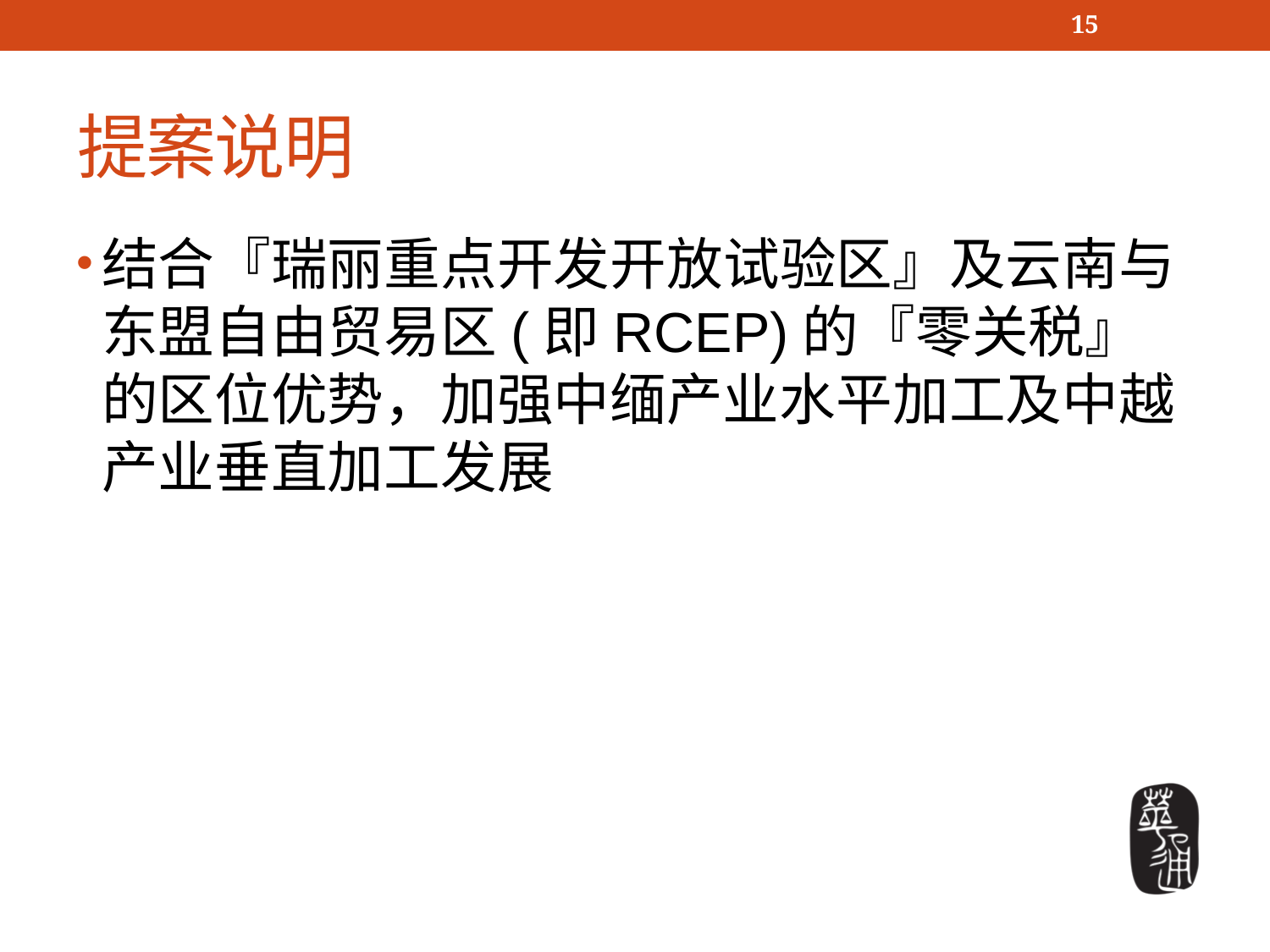

15
# 提案说明
结合『瑞丽重点开发开放试验区』及云南与东盟自由贸易区(即RCEP)的『零关税』的区位优势，加强中缅产业水平加工及中越产业垂直加工发展